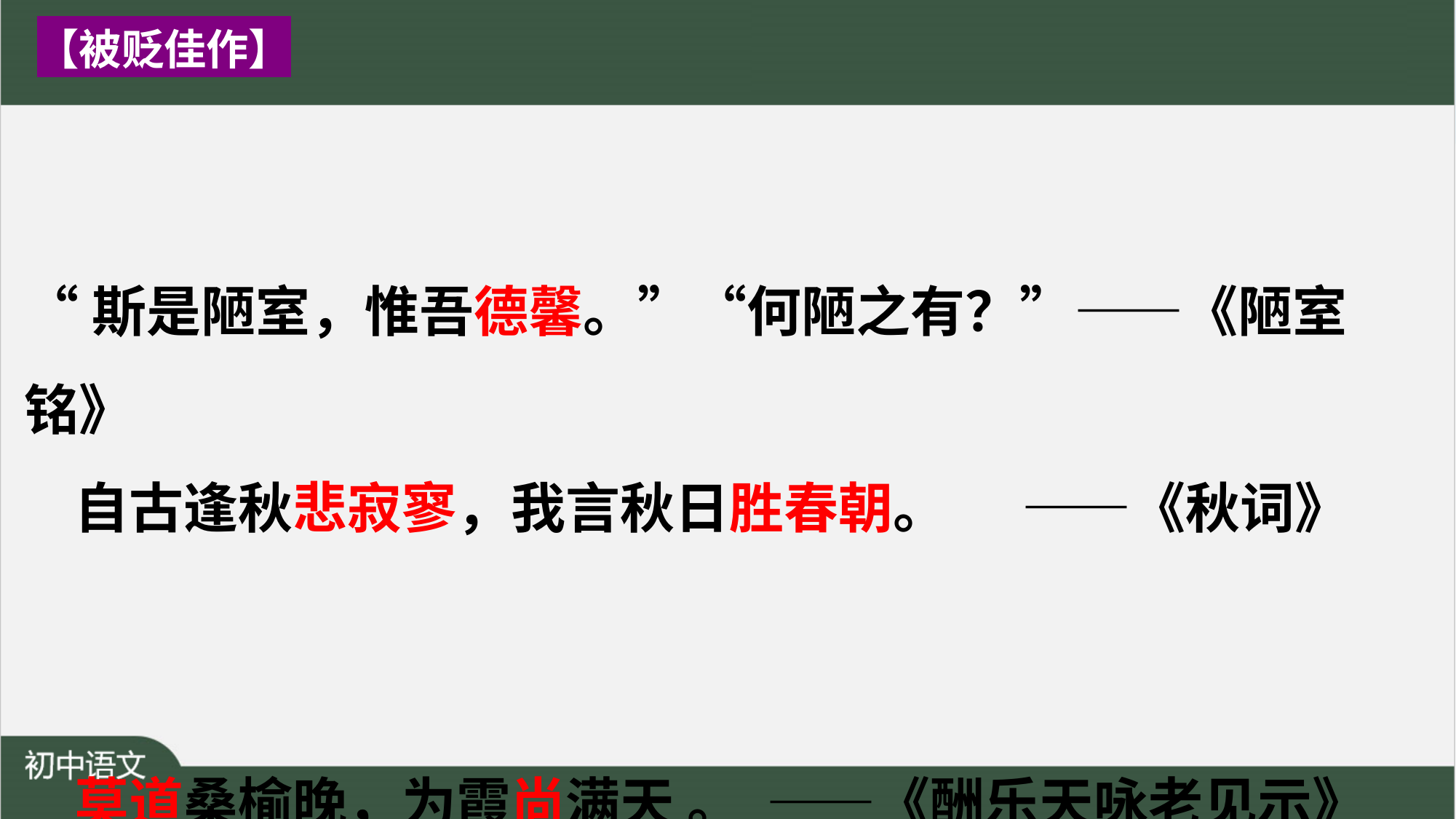

【被贬佳作】
“斯是陋室，惟吾德馨。”“何陋之有？”——《陋室铭》
   自古逢秋悲寂寥，我言秋日胜春朝。      ——《秋词》
   莫道桑榆晚，为霞尚满天 。  ——《酬乐天咏老见示》